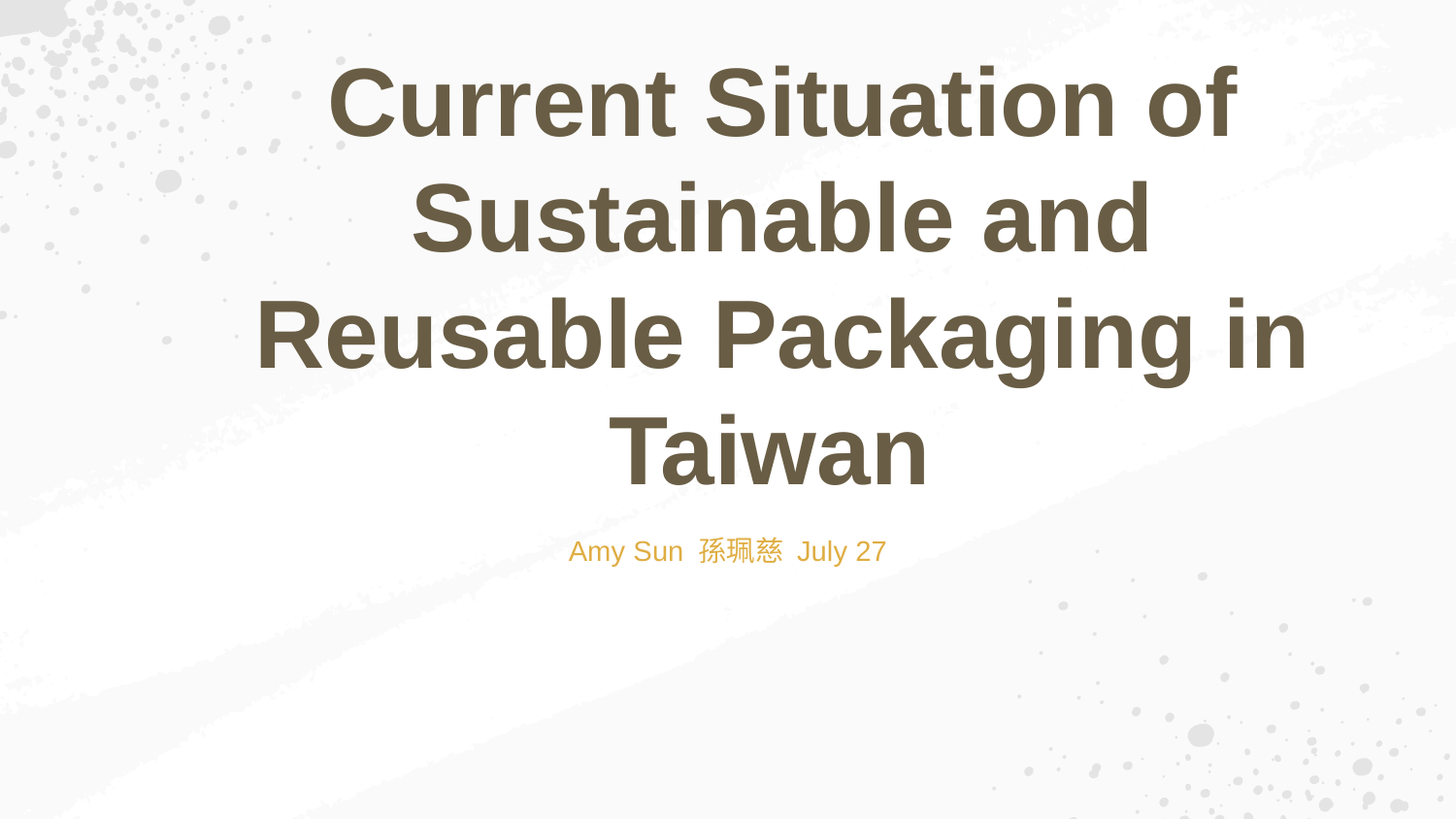

# Current Situation of Sustainable and Reusable Packaging in Taiwan
Amy Sun 孫珮慈 July 27